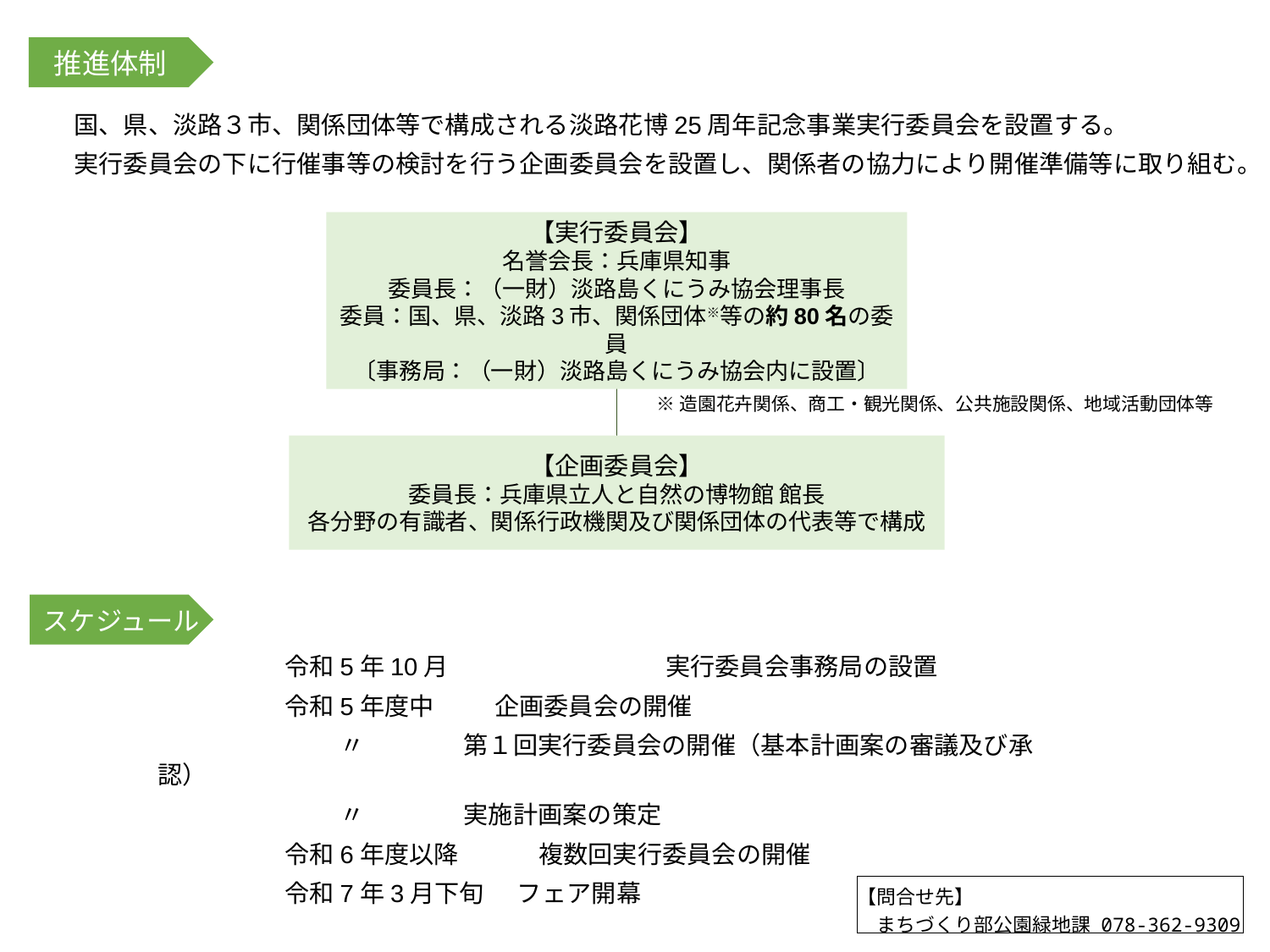

推進体制
　国、県、淡路３市、関係団体等で構成される淡路花博25周年記念事業実行委員会を設置する。
　実行委員会の下に行催事等の検討を行う企画委員会を設置し、関係者の協力により開催準備等に取り組む。

【実行委員会】
名誉会長：兵庫県知事
委員長：（一財）淡路島くにうみ協会理事長
委員：国、県、淡路3市、関係団体※等の約80名の委員
〔事務局：（一財）淡路島くにうみ協会内に設置〕
【企画委員会】
委員長：兵庫県立人と自然の博物館 館長
各分野の有識者、関係行政機関及び関係団体の代表等で構成
※造園花卉関係、商工・観光関係、公共施設関係、地域活動団体等
 スケジュール
	令和5年10月		実行委員会事務局の設置
	令和5年度中           企画委員会の開催
	         〃                  第１回実行委員会の開催（基本計画案の審議及び承認）
	         〃                  実施計画案の策定
	令和6年度以降	複数回実行委員会の開催
	令和7年3月下旬      フェア開幕

| 【問合せ先】 　まちづくり部公園緑地課 078-362-9309 |
| --- |